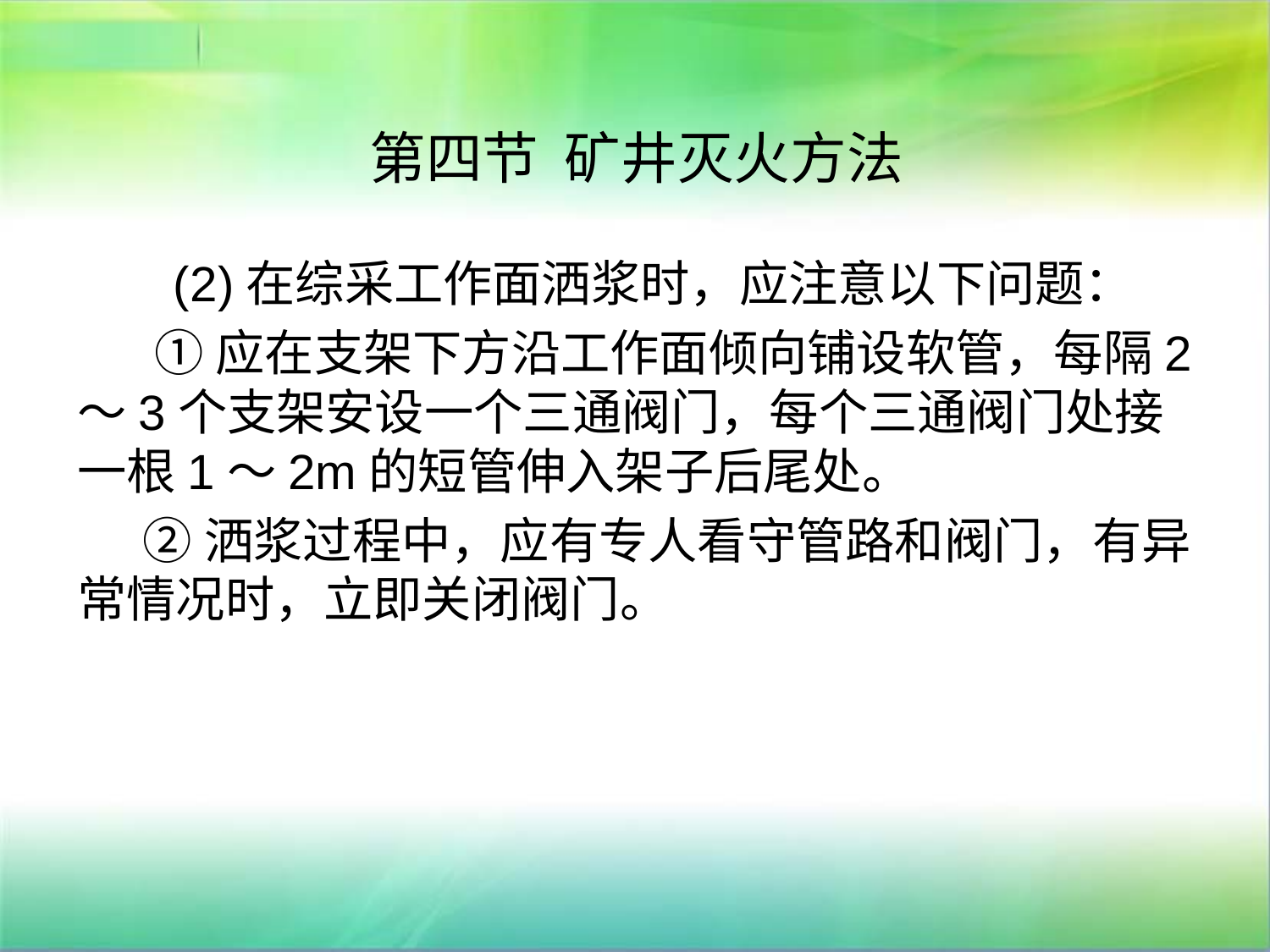

# 第四节  矿井灭火方法
       (2)在综采工作面洒浆时，应注意以下问题：
       ①应在支架下方沿工作面倾向铺设软管，每隔2～3个支架安设一个三通阀门，每个三通阀门处接一根1～2m的短管伸入架子后尾处。
      ②洒浆过程中，应有专人看守管路和阀门，有异常情况时，立即关闭阀门。